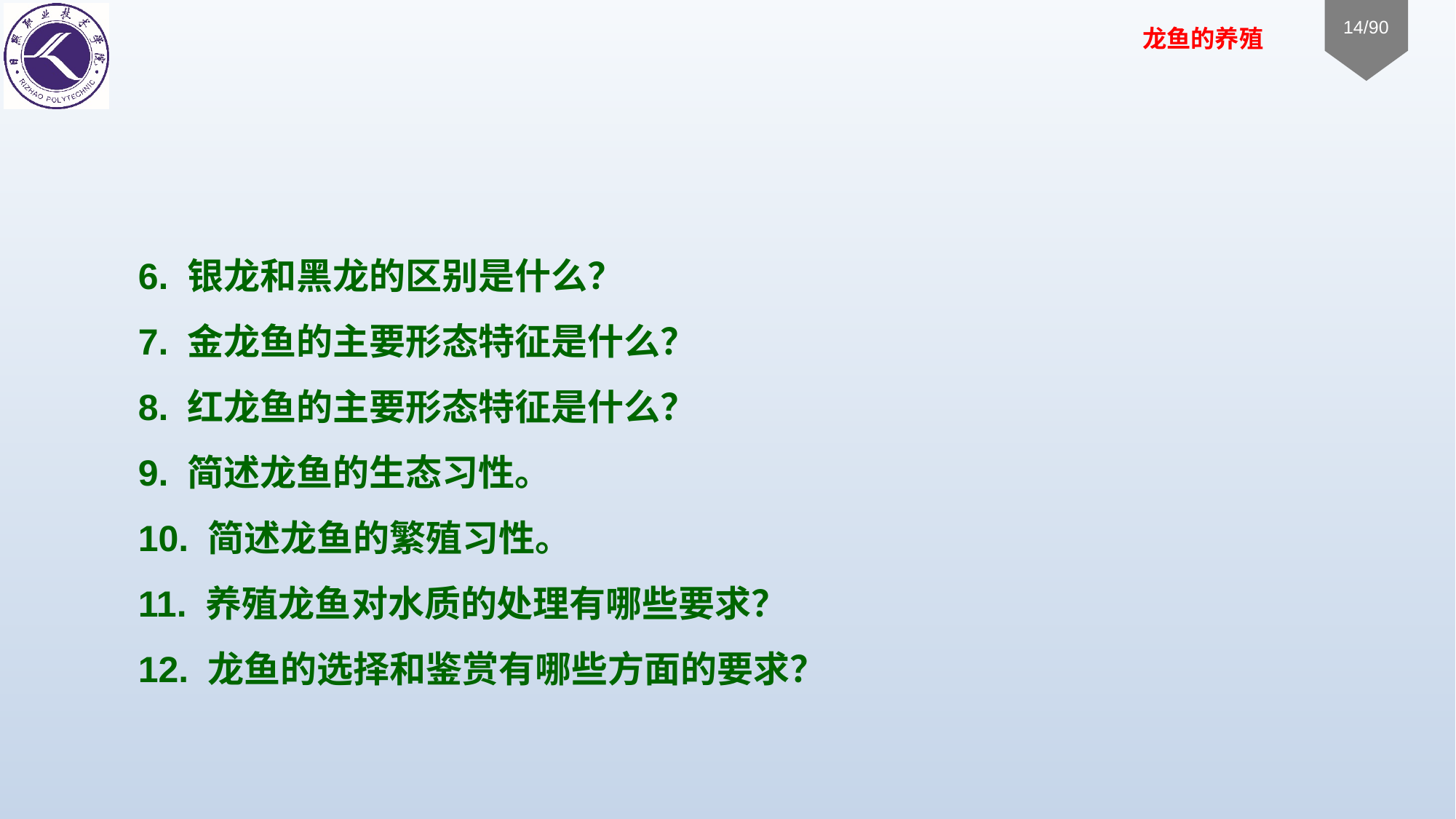

#
6. 银龙和黑龙的区别是什么？
7. 金龙鱼的主要形态特征是什么？
8. 红龙鱼的主要形态特征是什么？
9. 简述龙鱼的生态习性。
10. 简述龙鱼的繁殖习性。
11. 养殖龙鱼对水质的处理有哪些要求？
12. 龙鱼的选择和鉴赏有哪些方面的要求？